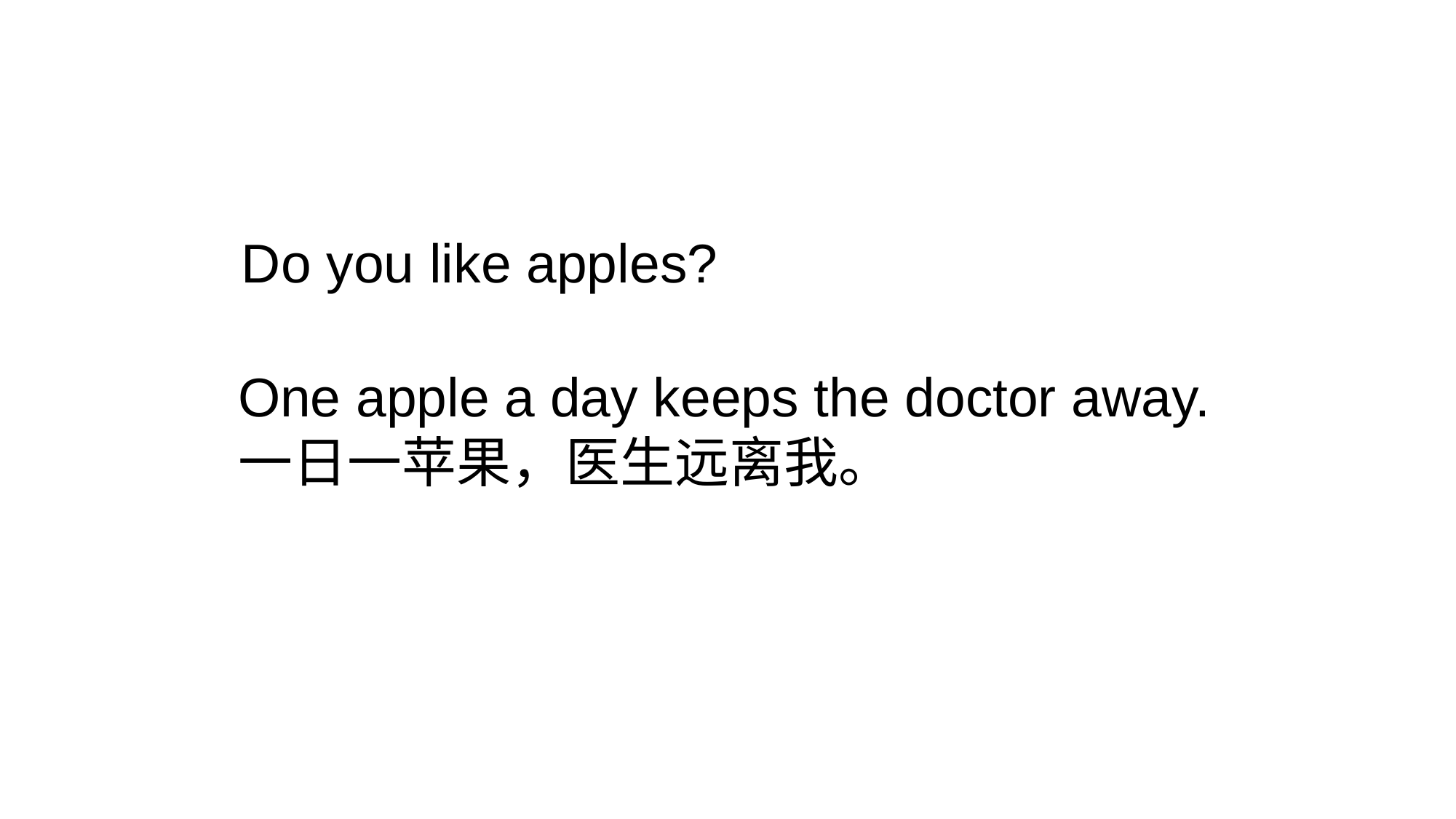

Do you like apples?
One apple a day keeps the doctor away.
一日一苹果，医生远离我。